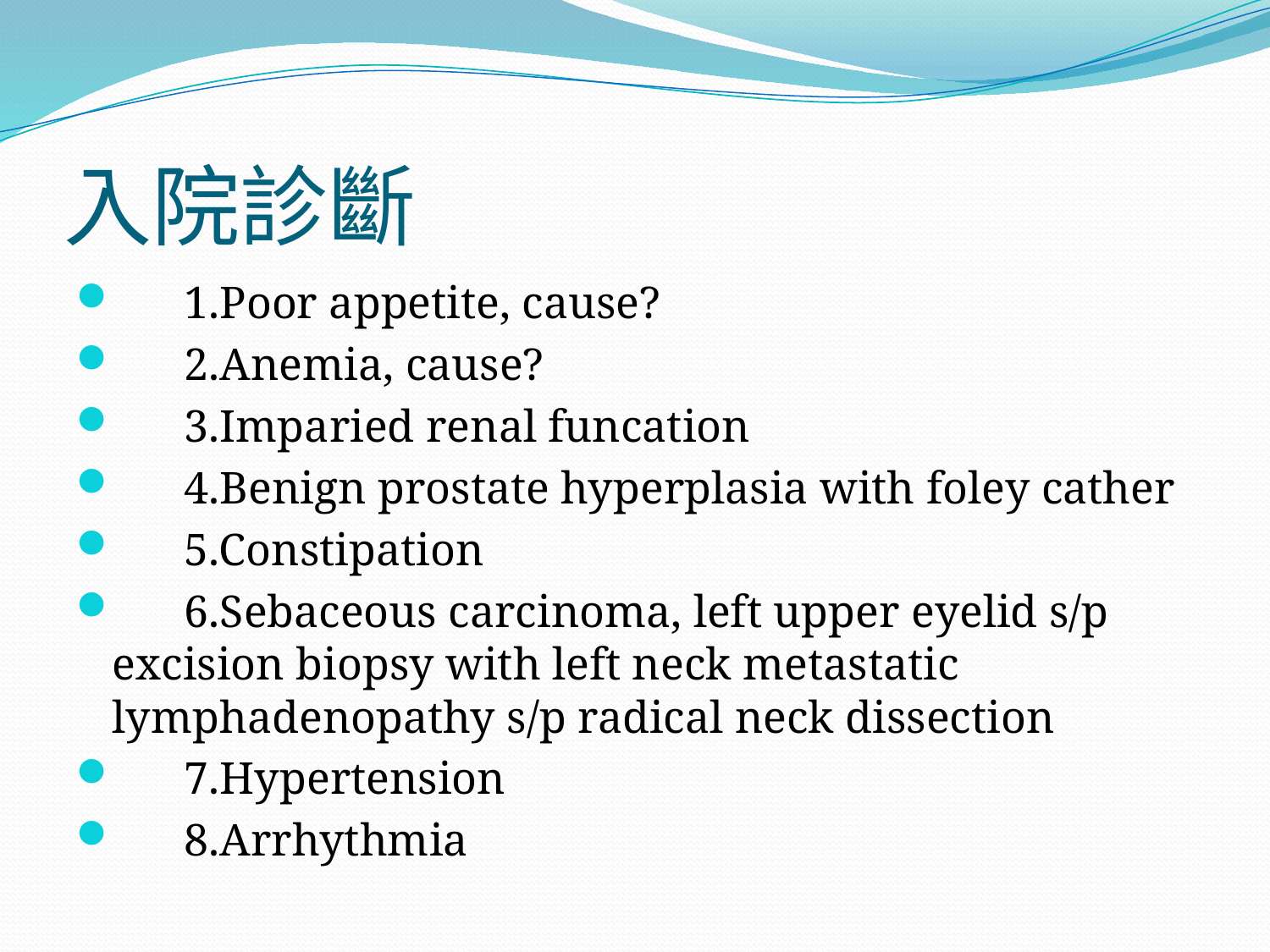

# 入院診斷
      1.Poor appetite, cause?
      2.Anemia, cause?
      3.Imparied renal funcation
      4.Benign prostate hyperplasia with foley cather
      5.Constipation
      6.Sebaceous carcinoma, left upper eyelid s/p excision biopsy with left neck metastatic lymphadenopathy s/p radical neck dissection
      7.Hypertension
      8.Arrhythmia